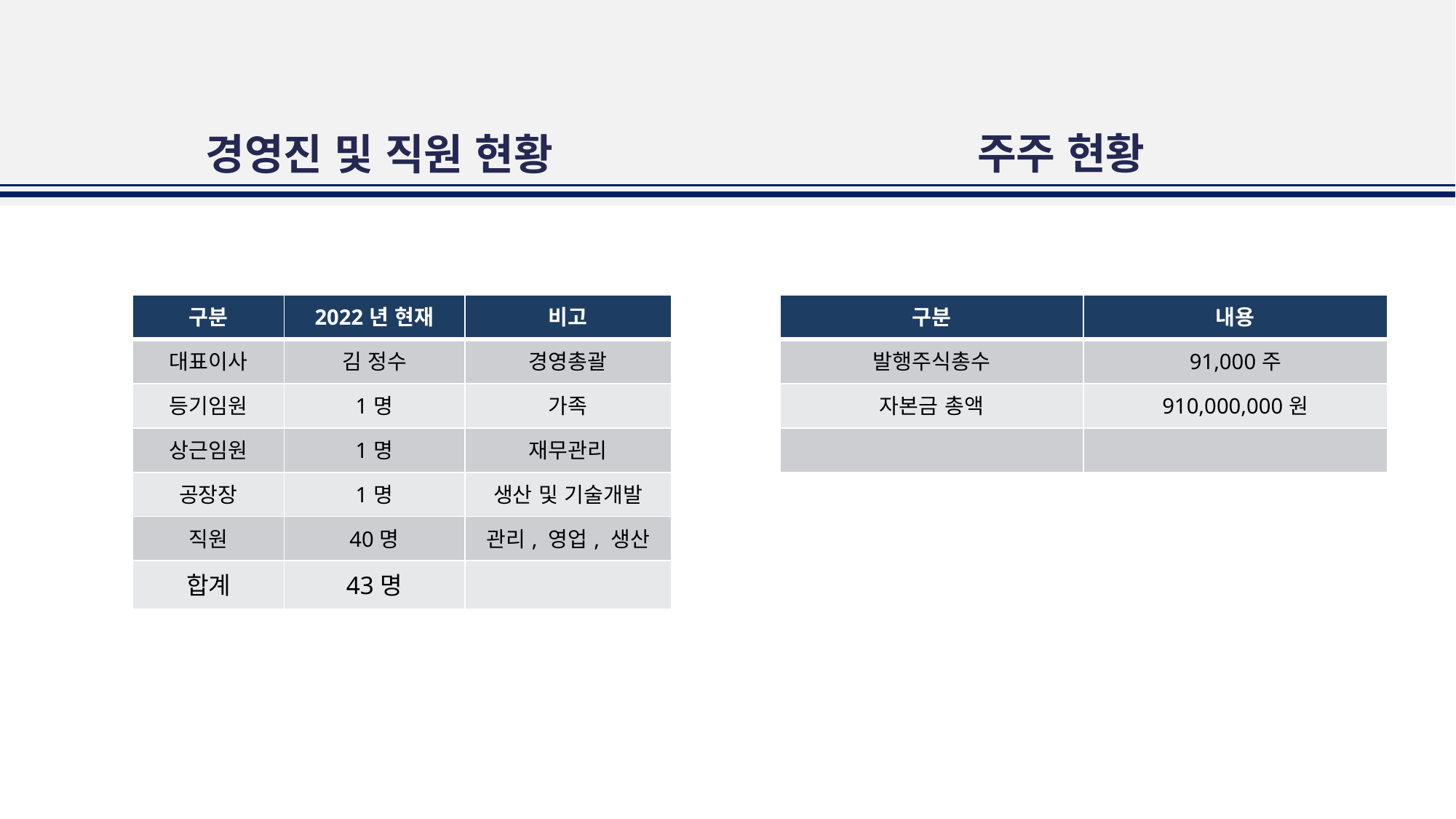

주주 현황
경영진 및 직원 현황
| 구분 | 2022년 현재 | 비고 |
| --- | --- | --- |
| 대표이사 | 김 정수 | 경영총괄 |
| 등기임원 | 1명 | 가족 |
| 상근임원 | 1명 | 재무관리 |
| 공장장 | 1명 | 생산 및 기술개발 |
| 직원 | 40명 | 관리, 영업, 생산 |
| 합계 | 43명 |  |
| 구분 | 내용 |
| --- | --- |
| 발행주식총수 | 91,000주 |
| 자본금 총액 | 910,000,000원 |
|  |  |